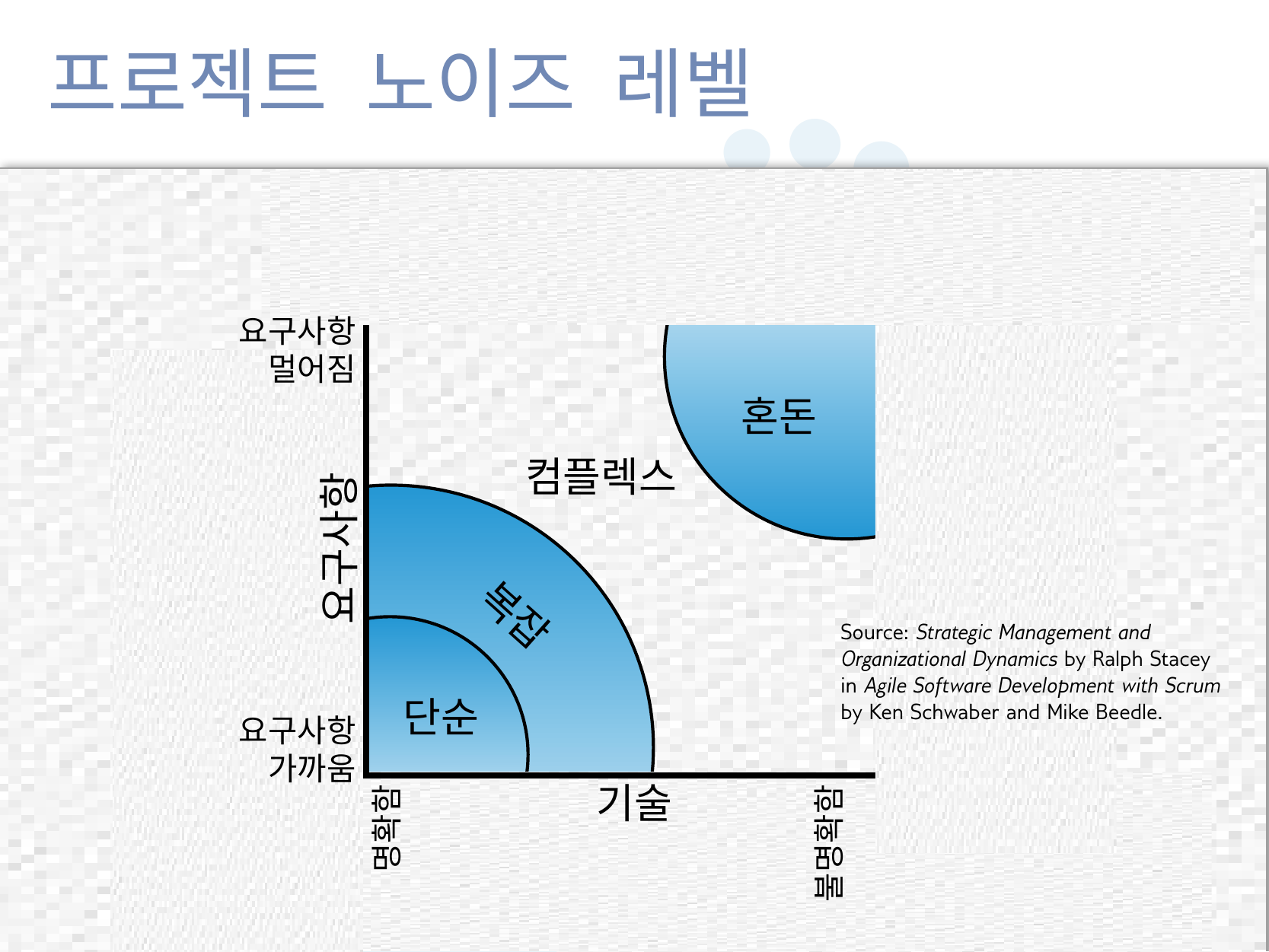

# 프로젝트 노이즈 레벨

요구사항 멀어짐

혼돈
컴플렉스

요구사항
복잡
Source: Strategic Management and Organizational Dynamics by Ralph Stacey in Agile Software Development with Scrum by Ken Schwaber and Mike Beedle.

단순
요구사항 가까움

기술
명확함
불명확함